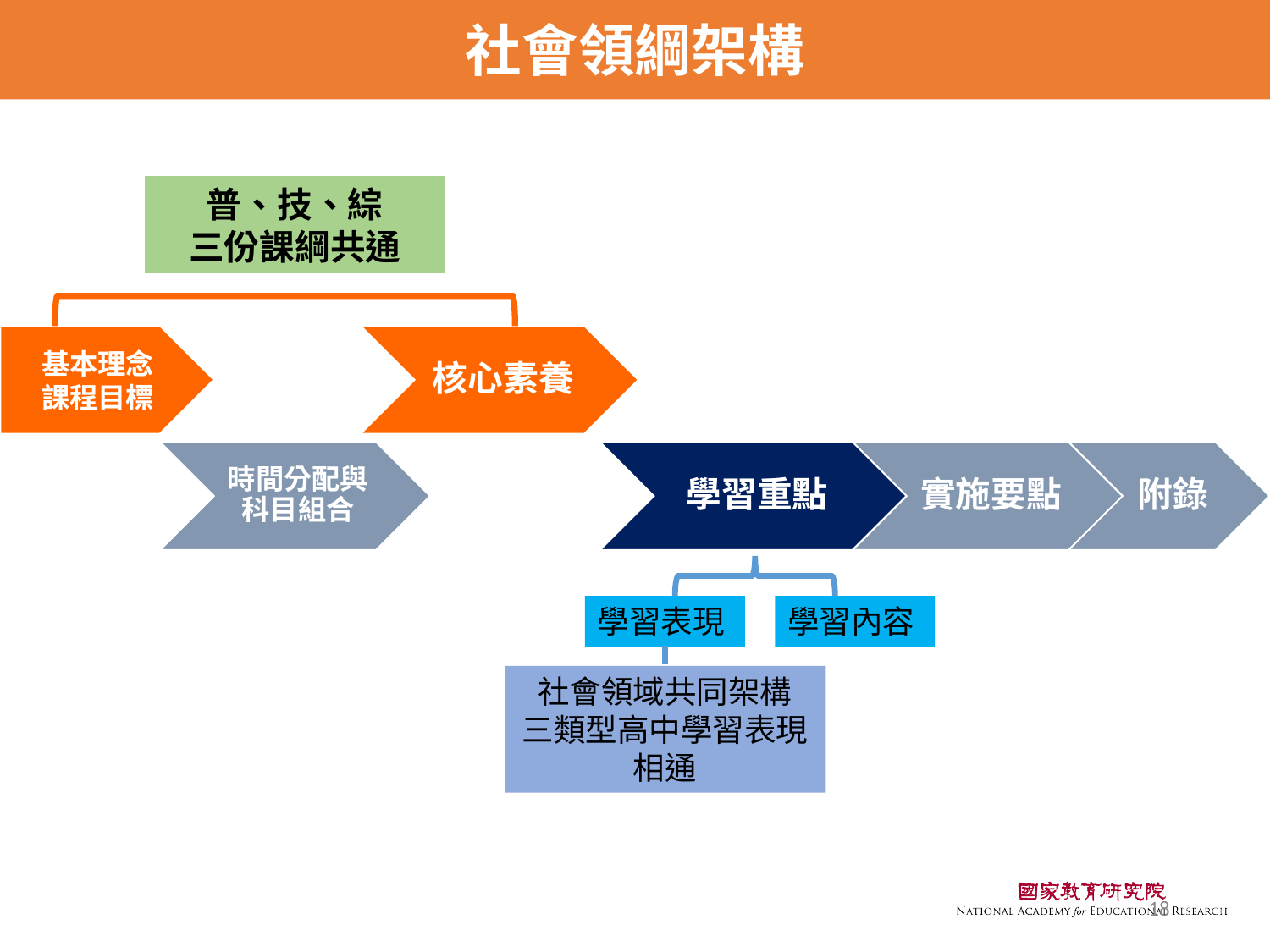

社會領綱架構

基本理念
課程目標
時間分配與科目組合
核心素養
學習重點
實施要點
附錄
普、技、綜
三份課綱共通

學習表現
學習內容
社會領域共同架構
三類型高中學習表現相通
18